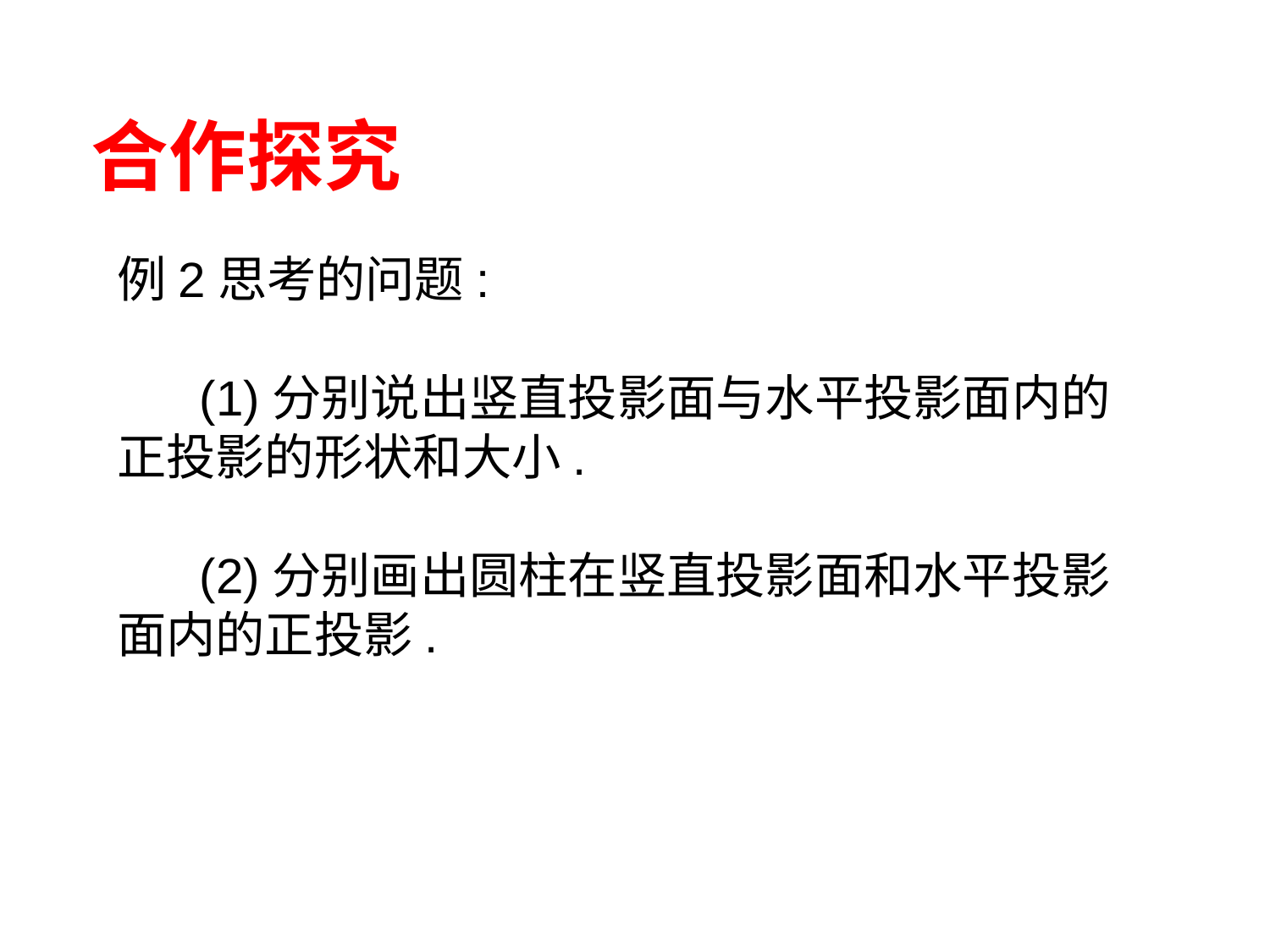

合作探究
例2思考的问题:

      (1)分别说出竖直投影面与水平投影面内的正投影的形状和大小.

      (2)分别画出圆柱在竖直投影面和水平投影面内的正投影.